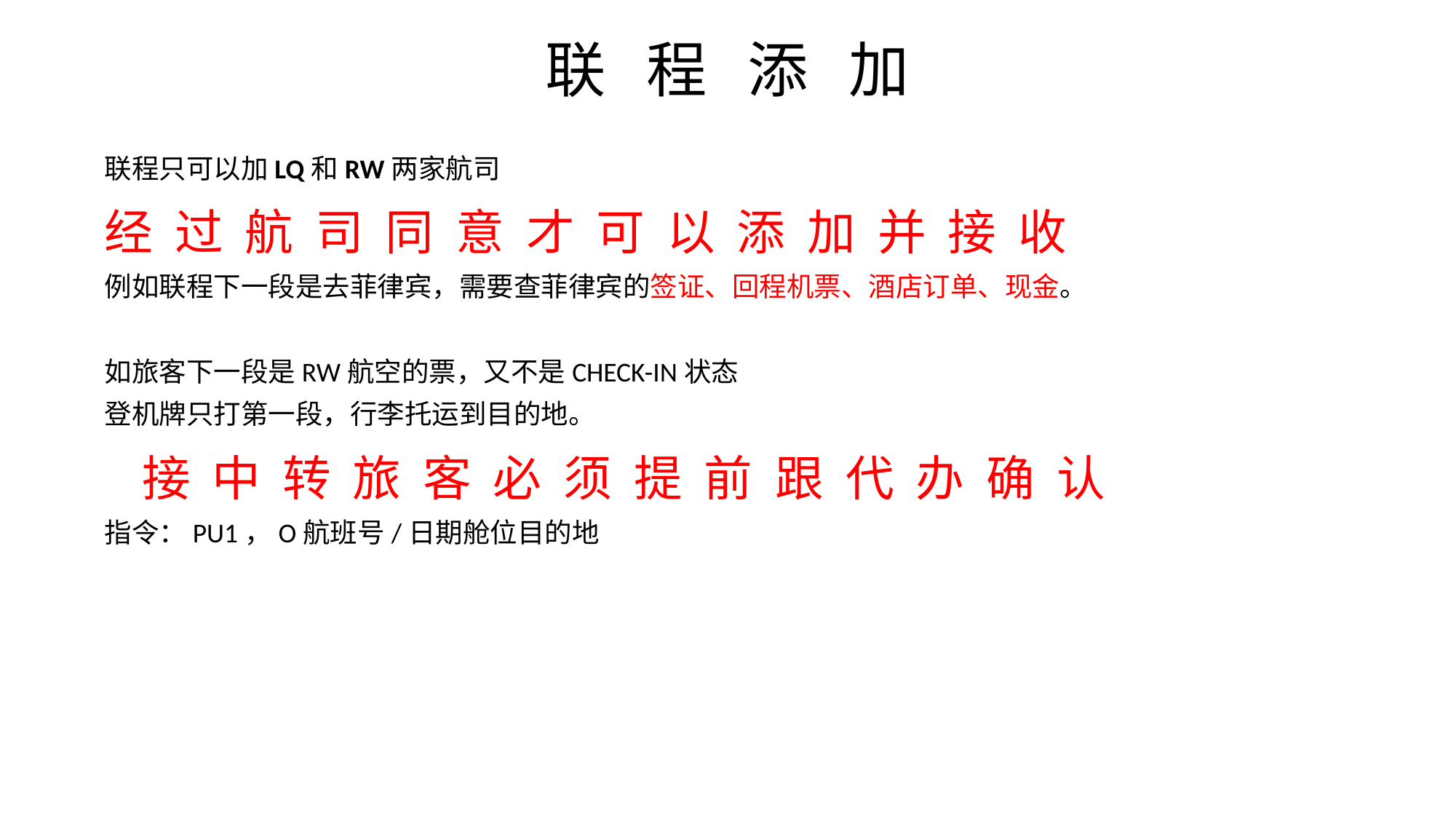

联   程   添   加
联程只可以加LQ和RW两家航司
经  过  航  司  同  意  才  可  以  添  加  并  接  收
例如联程下一段是去菲律宾，需要查菲律宾的签证、回程机票、酒店订单、现金。

如旅客下一段是RW航空的票，又不是CHECK-IN状态
登机牌只打第一段，行李托运到目的地。
     接  中  转  旅  客  必  须  提  前  跟  代  办  确  认
指令：PU1，O航班号/日期舱位目的地